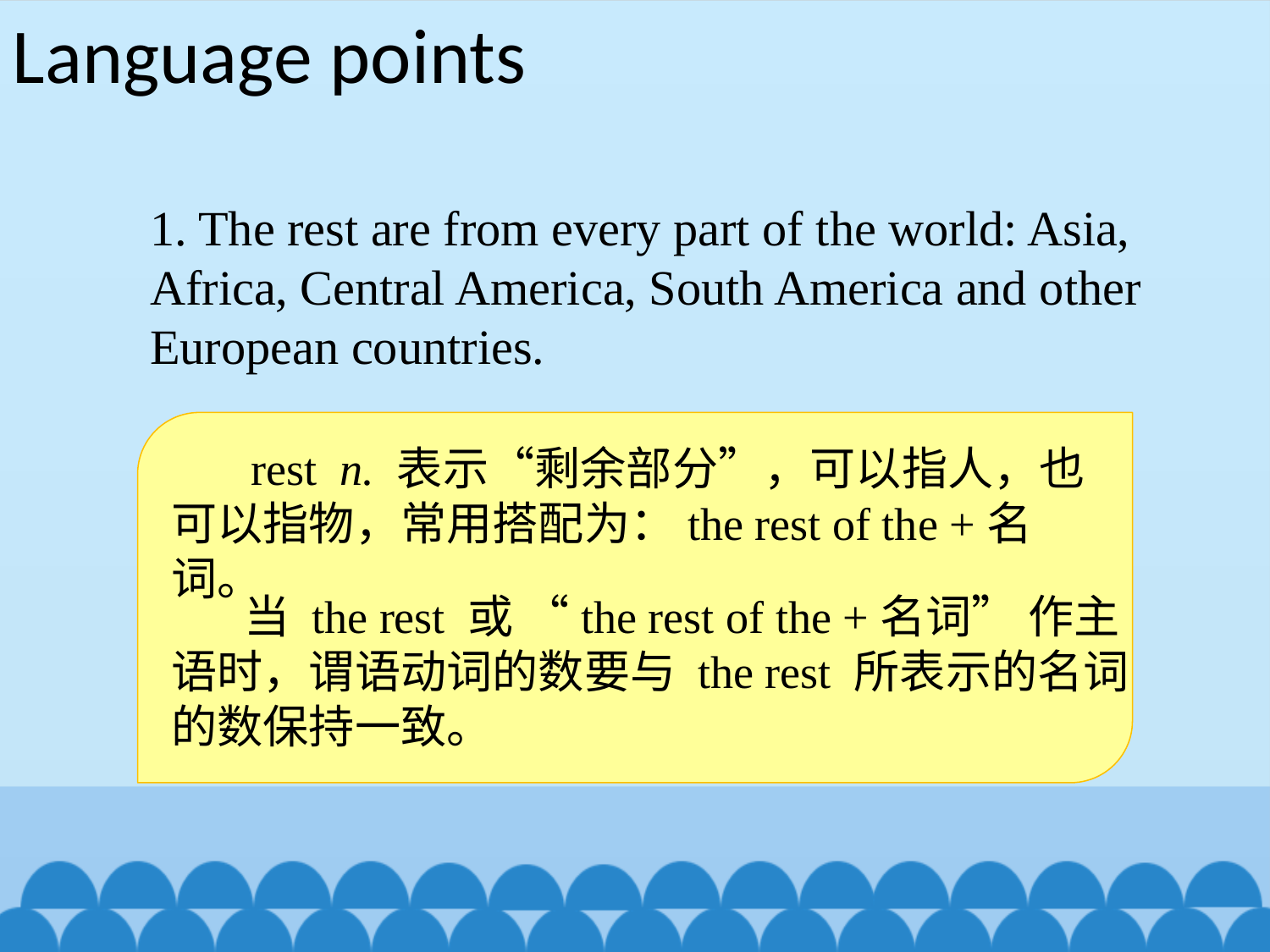

Language points
1. The rest are from every part of the world: Asia, Africa, Central America, South America and other European countries.

       rest  n. 表示“剩余部分”，可以指人，也可以指物，常用搭配为：the rest of the +名词。
      当 the rest 或 “the rest of the +名词” 作主语时，谓语动词的数要与 the rest 所表示的名词的数保持一致。